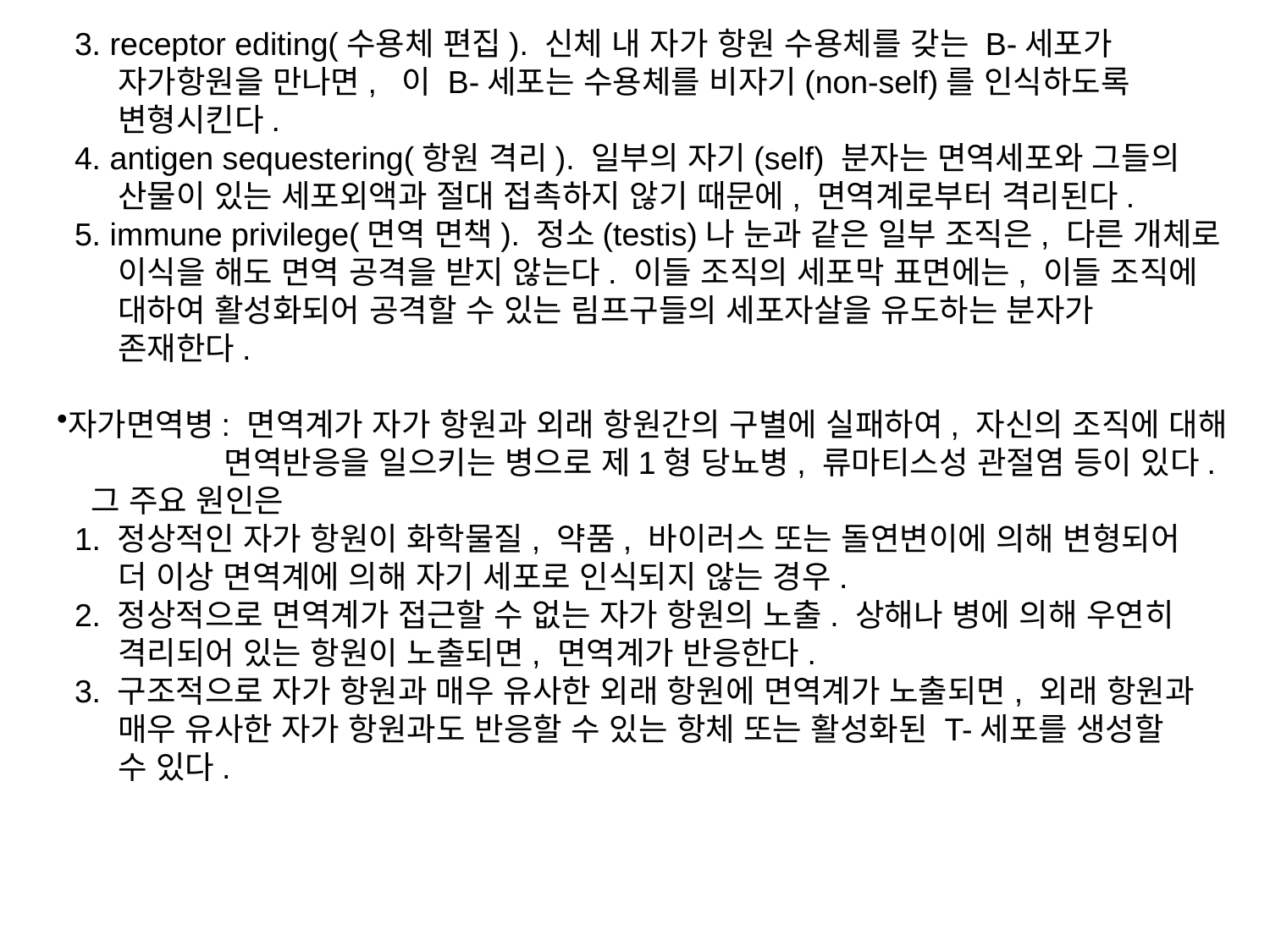

3. receptor editing(수용체 편집). 신체 내 자가 항원 수용체를 갖는 B-세포가
      자가항원을 만나면,  이 B-세포는 수용체를 비자기(non-self)를 인식하도록
      변형시킨다.
  4. antigen sequestering(항원 격리). 일부의 자기(self) 분자는 면역세포와 그들의
      산물이 있는 세포외액과 절대 접촉하지 않기 때문에, 면역계로부터 격리된다.
  5. immune privilege(면역 면책). 정소(testis)나 눈과 같은 일부 조직은, 다른 개체로
      이식을 해도 면역 공격을 받지 않는다. 이들 조직의 세포막 표면에는, 이들 조직에
      대하여 활성화되어 공격할 수 있는 림프구들의 세포자살을 유도하는 분자가
      존재한다.

자가면역병: 면역계가 자가 항원과 외래 항원간의 구별에 실패하여, 자신의 조직에 대해
                  면역반응을 일으키는 병으로 제1형 당뇨병, 류마티스성 관절염 등이 있다.
   그 주요 원인은
  1. 정상적인 자가 항원이 화학물질, 약품, 바이러스 또는 돌연변이에 의해 변형되어
      더 이상 면역계에 의해 자기 세포로 인식되지 않는 경우.
  2. 정상적으로 면역계가 접근할 수 없는 자가 항원의 노출. 상해나 병에 의해 우연히
      격리되어 있는 항원이 노출되면, 면역계가 반응한다.
  3. 구조적으로 자가 항원과 매우 유사한 외래 항원에 면역계가 노출되면, 외래 항원과
      매우 유사한 자가 항원과도 반응할 수 있는 항체 또는 활성화된 T-세포를 생성할
      수 있다.